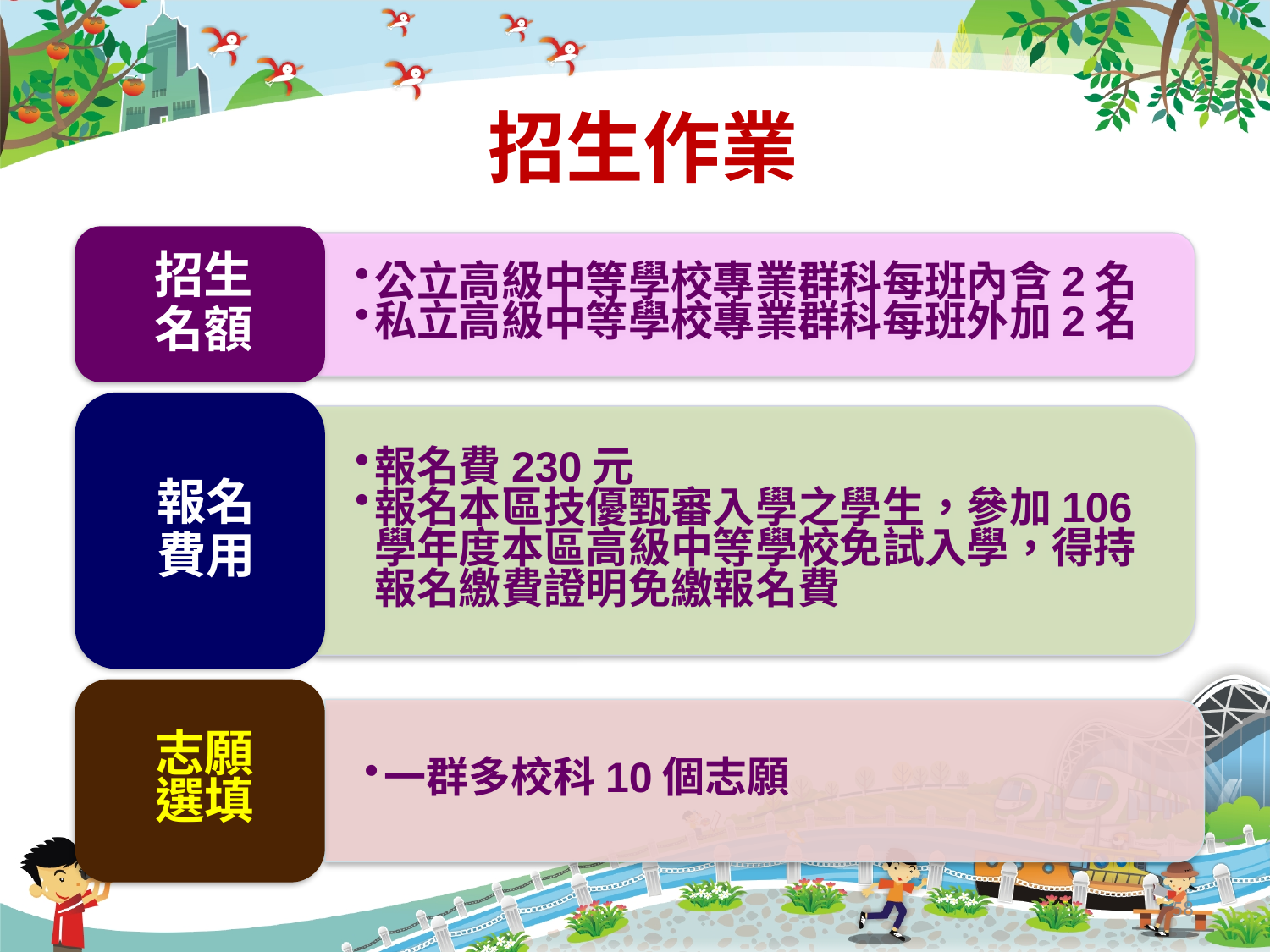

# 招生作業
公立高級中等學校專業群科每班內含2名
私立高級中等學校專業群科每班外加2名
招生
名額
報名費230元
報名本區技優甄審入學之學生，參加106學年度本區高級中等學校免試入學，得持報名繳費證明免繳報名費
報名
費用
一群多校科10個志願
志願
選填
58